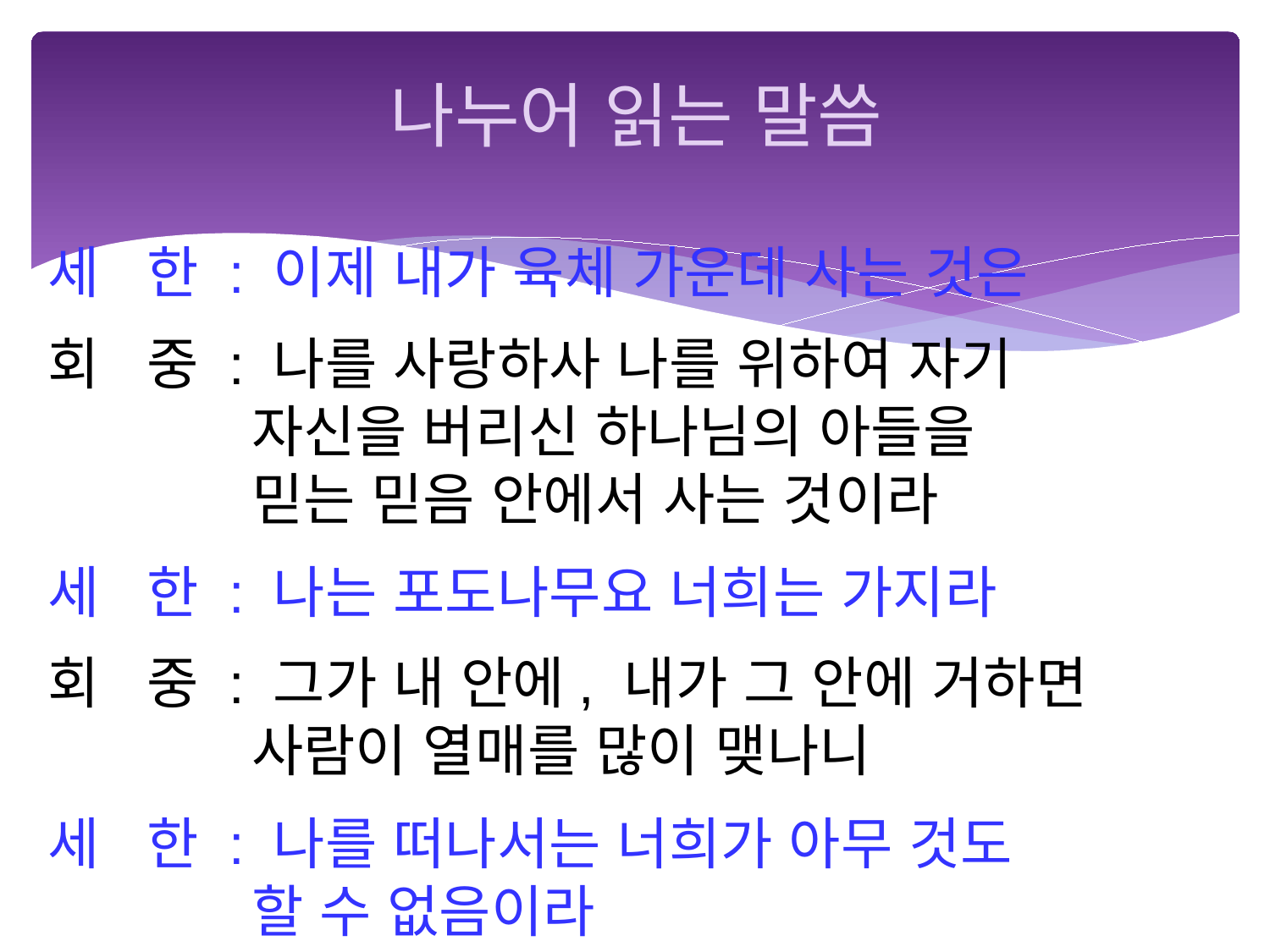

# 나누어 읽는 말씀
세   한 : 이제 내가 육체 가운데 사는 것은

회   중 : 나를 사랑하사 나를 위하여 자기
            자신을 버리신 하나님의 아들을
            믿는 믿음 안에서 사는 것이라

세   한 : 나는 포도나무요 너희는 가지라

회   중 : 그가 내 안에, 내가 그 안에 거하면
            사람이 열매를 많이 맺나니

세   한 : 나를 떠나서는 너희가 아무 것도
            할 수 없음이라